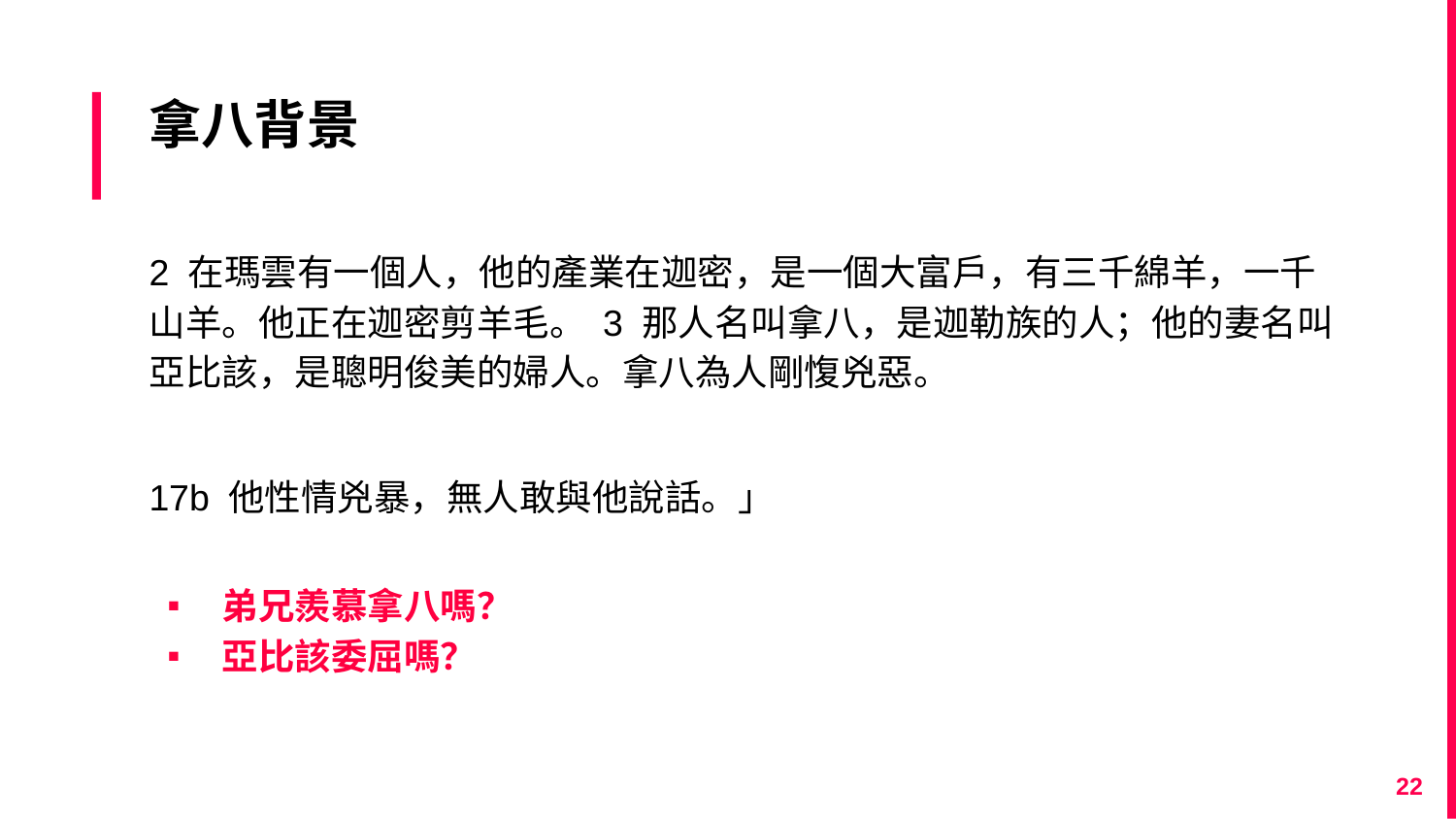

# 拿八背景
2 在瑪雲有一個人，他的產業在迦密，是一個大富戶，有三千綿羊，一千山羊。他正在迦密剪羊毛。 3 那人名叫拿八，是迦勒族的人；他的妻名叫亞比該，是聰明俊美的婦人。拿八為人剛愎兇惡。

17b 他性情兇暴，無人敢與他說話。」

弟兄羨慕拿八嗎？
亞比該委屈嗎？
22